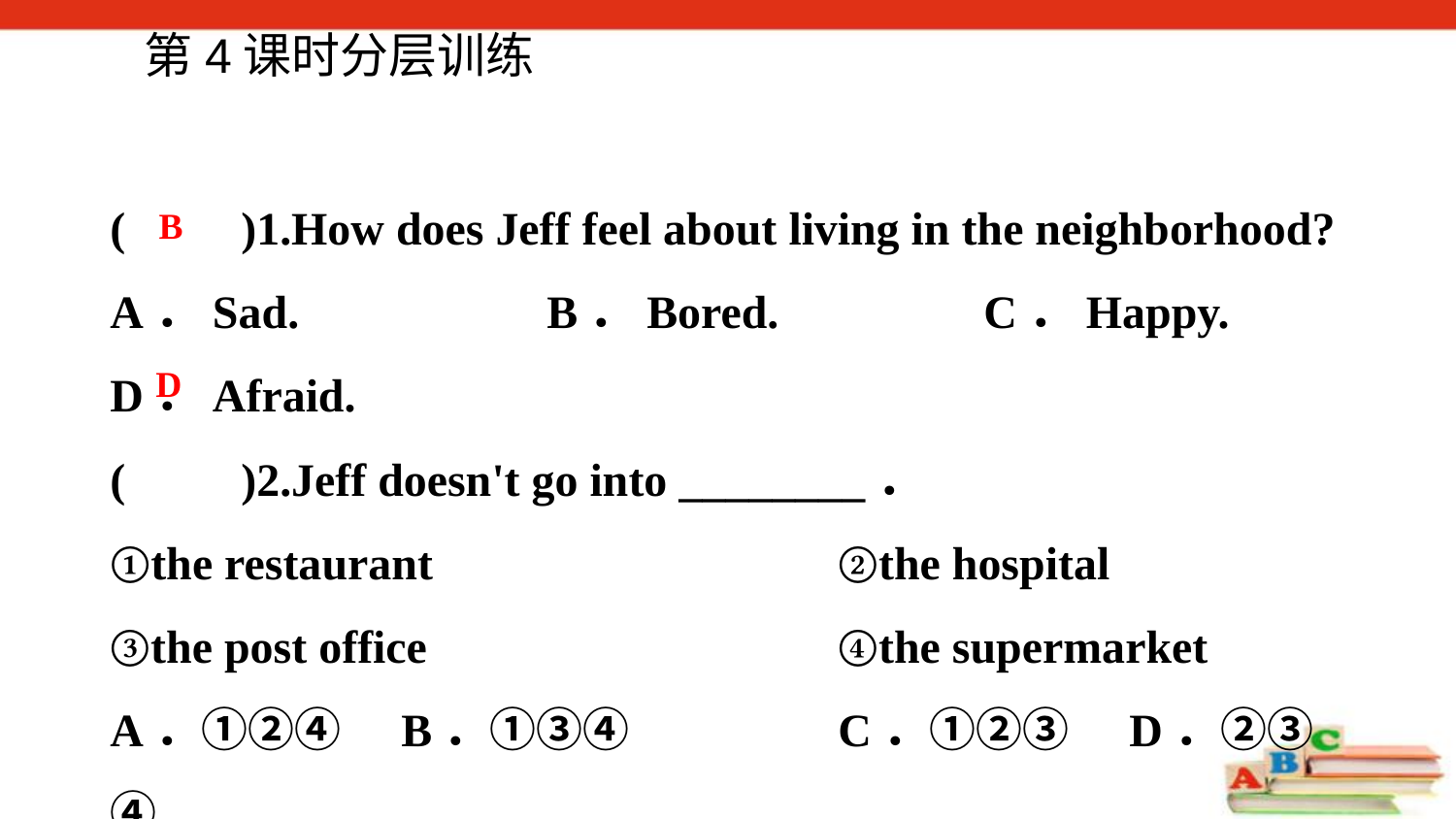

第4课时分层训练
(　　)1.How does Jeff feel about living in the neighborhood?
A．Sad.  		B．Bored.		C．Happy.  	D．Afraid.
(　　)2.Jeff doesn't go into ________．
①the restaurant   			②the hospital
③the post office  			④the supermarket
A．①②④  	B．①③④		C．①②③  	D．②③④
B
D